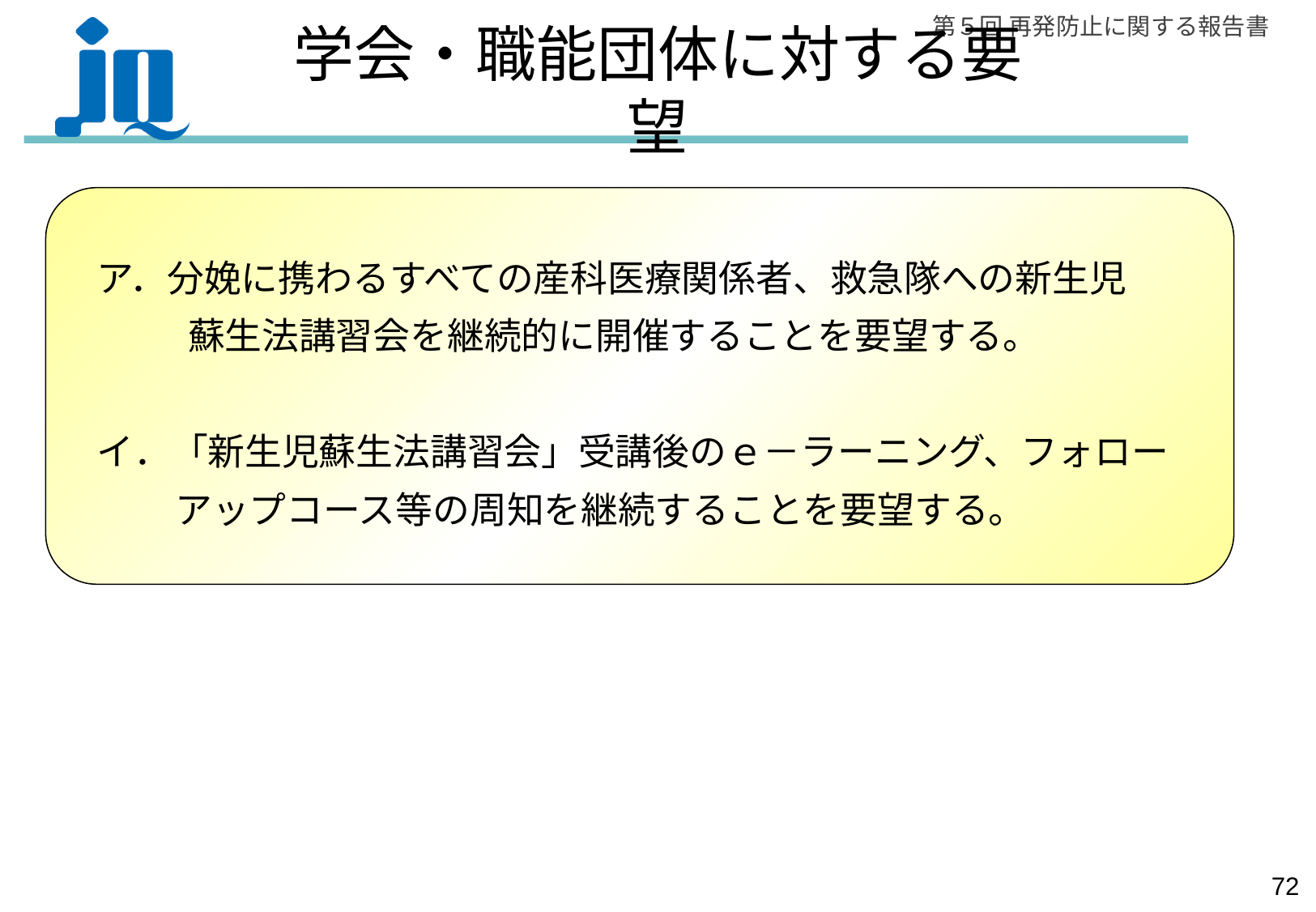

# 学会・職能団体に対する要望
ア．分娩に携わるすべての産科医療関係者、救急隊への新生児
       蘇生法講習会を継続的に開催することを要望する。

イ．「新生児蘇生法講習会」受講後のｅ－ラーニング、フォロー
　     アップコース等の周知を継続することを要望する。
72